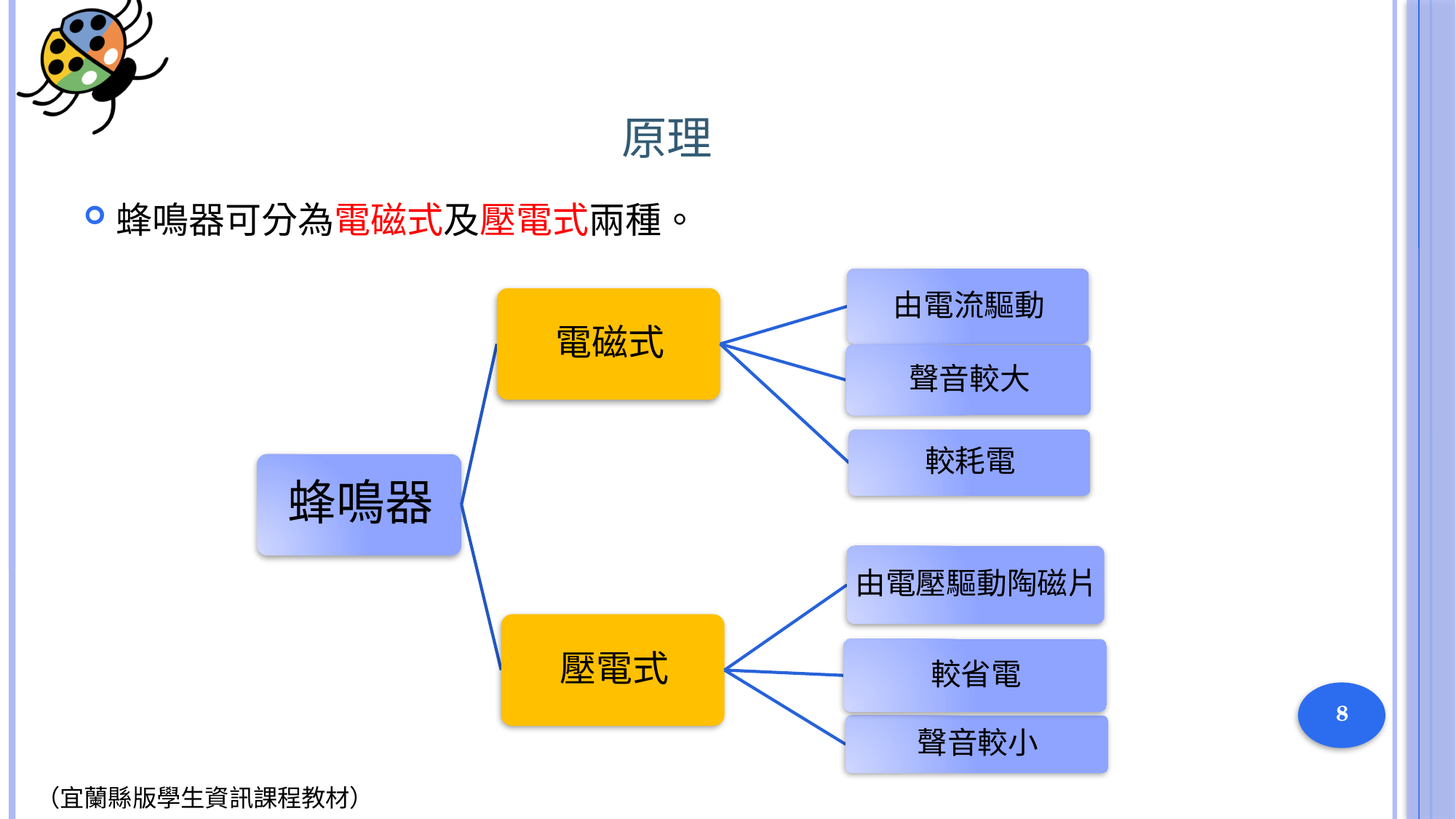

# 原理
蜂鳴器可分為電磁式及壓電式兩種。

蜂鳴器

電磁式

由電流驅動

聲音較大

較耗電

壓電式

由電壓驅動陶磁片

聲音較小

較省電
8